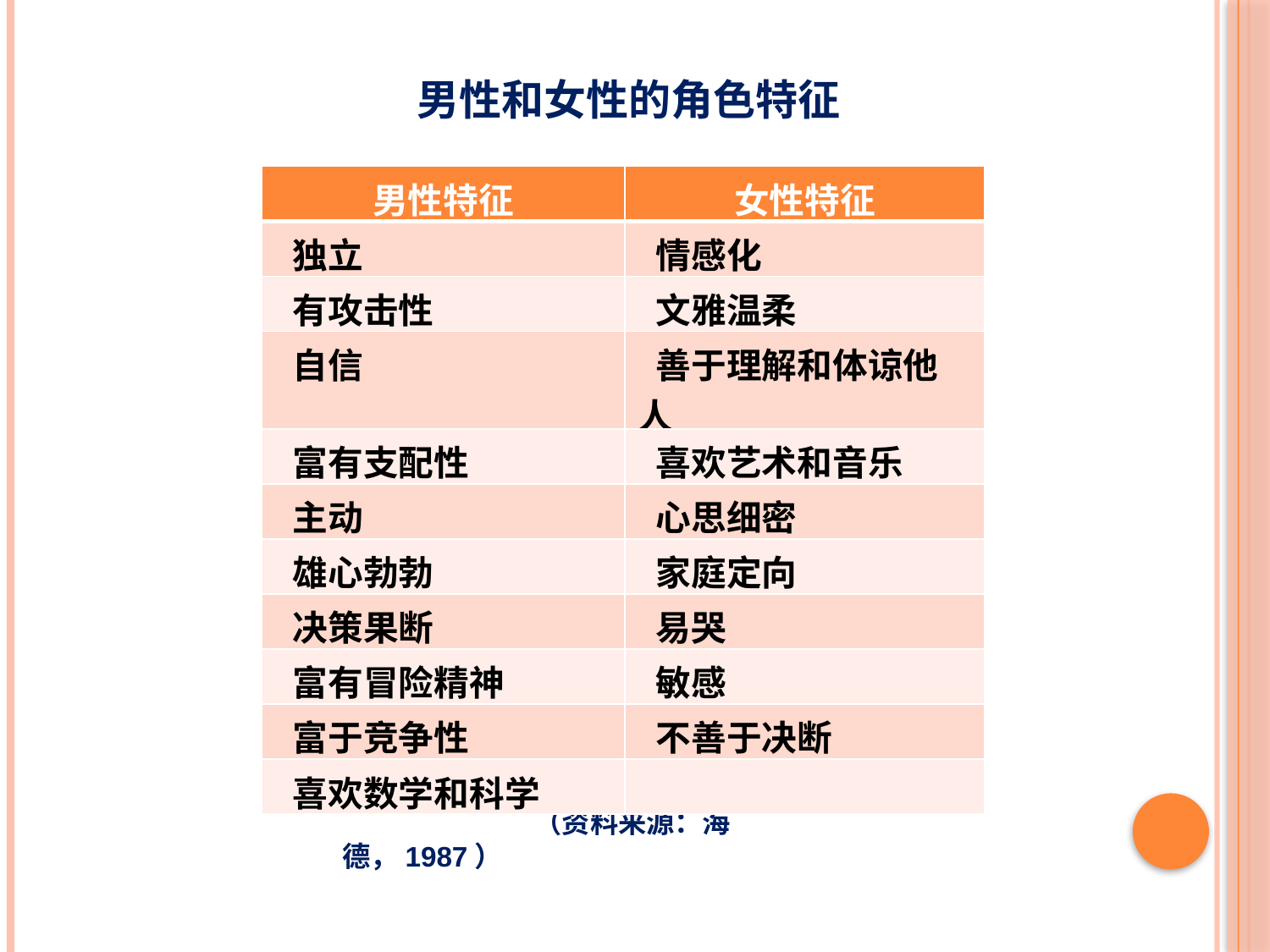

男性和女性的角色特征

| 男性特征 | 女性特征 |
| --- | --- |
| 独立 | 情感化 |
| 有攻击性 | 文雅温柔 |
| 自信 | 善于理解和体谅他人 |
| 富有支配性 | 喜欢艺术和音乐 |
| 主动 | 心思细密 |
| 雄心勃勃 | 家庭定向 |
| 决策果断 | 易哭 |
| 富有冒险精神 | 敏感 |
| 富于竞争性 | 不善于决断 |
| 喜欢数学和科学 |  |

                               （资料来源：海德，1987）